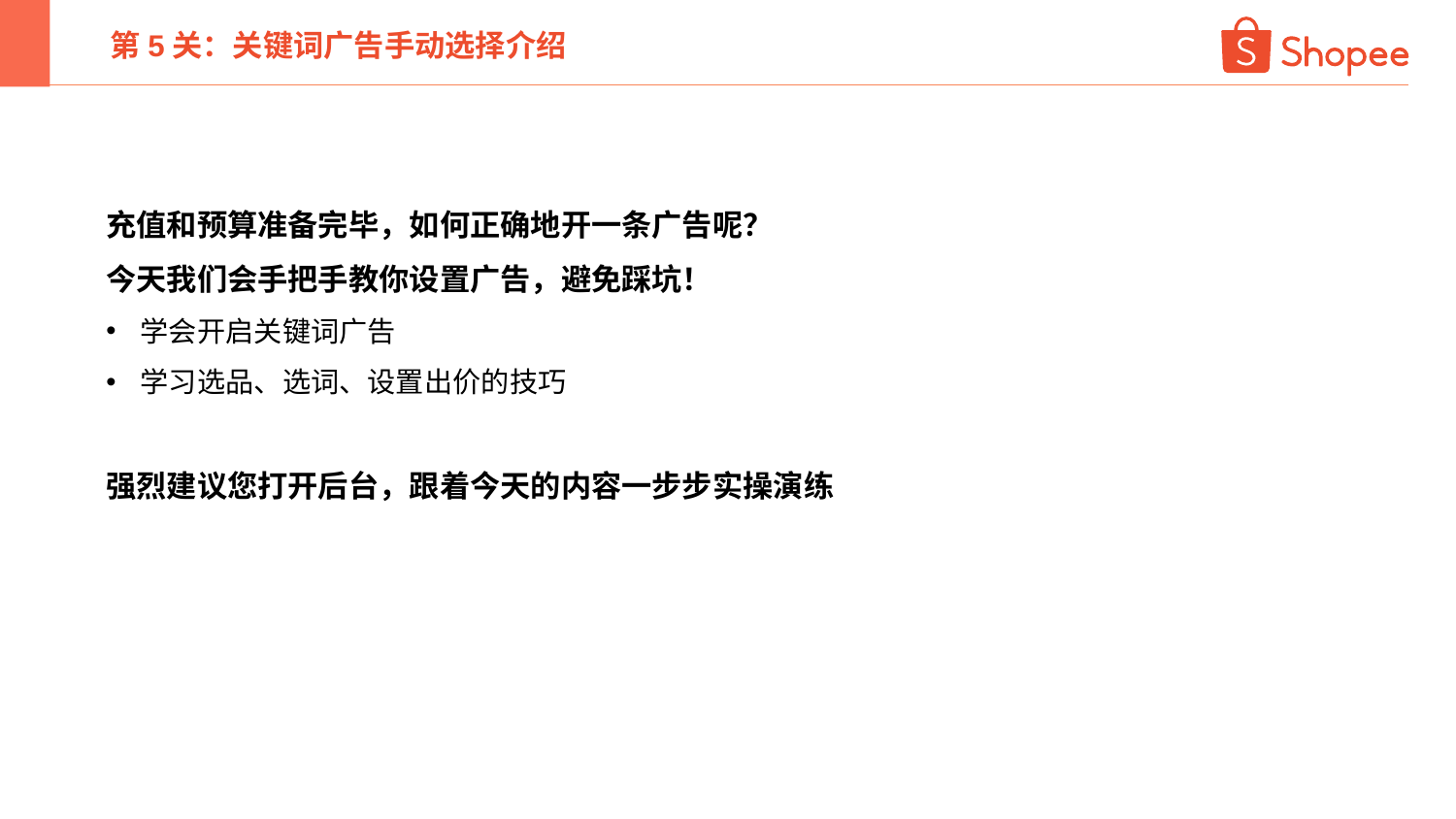

第5关：关键词广告手动选择介绍
充值和预算准备完毕，如何正确地开一条广告呢？
今天我们会手把手教你设置广告，避免踩坑！
学会开启关键词广告
学习选品、选词、设置出价的技巧

强烈建议您打开后台，跟着今天的内容一步步实操演练
29